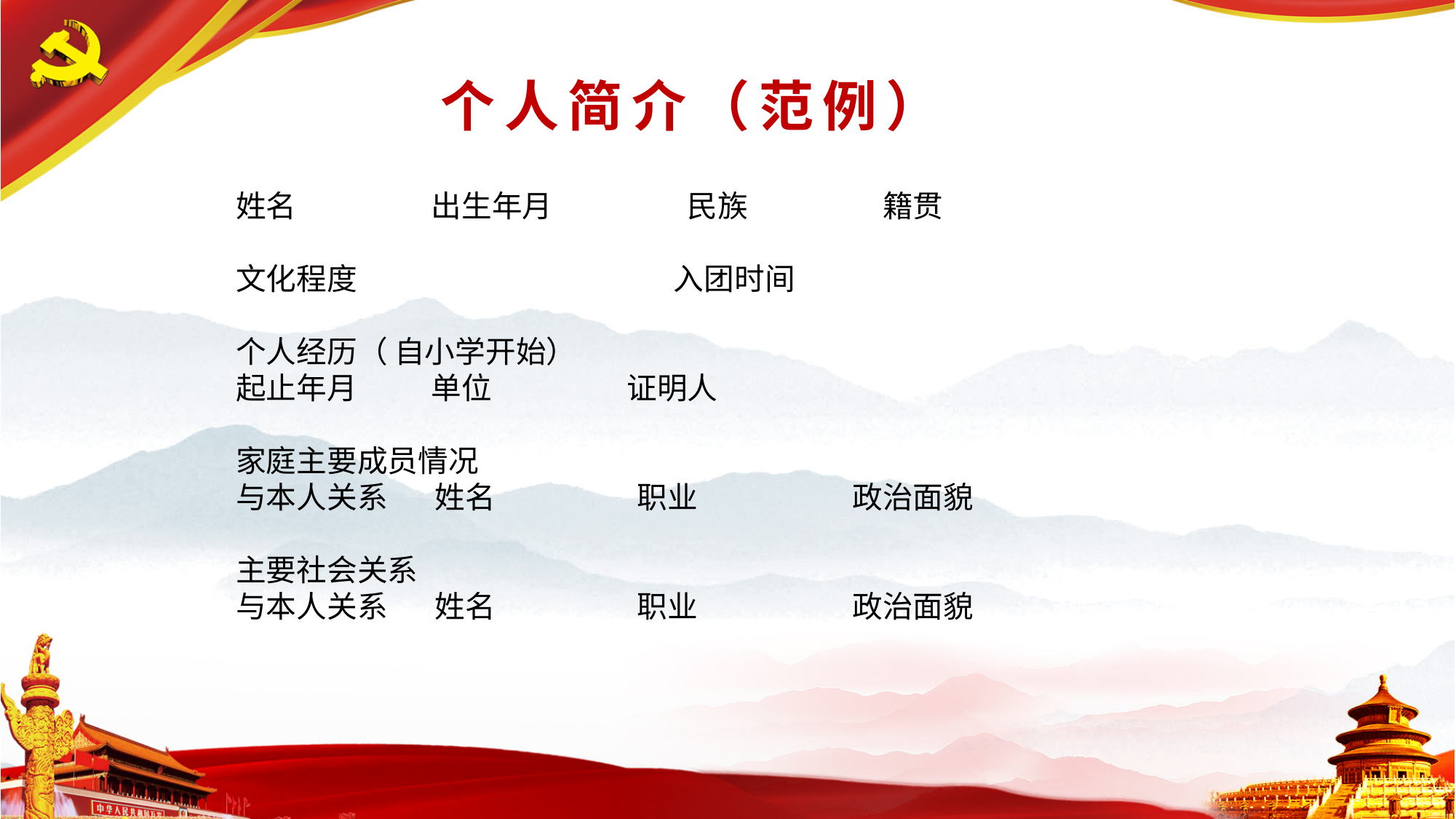

# 个人简介（范例）
姓名                    出生年月                    民族                    籍贯

文化程度                                               入团时间

个人经历（ 自小学开始）
起止年月           单位                    证明人

家庭主要成员情况
与本人关系       姓名                     职业                       政治面貌

主要社会关系
与本人关系       姓名                     职业                       政治面貌